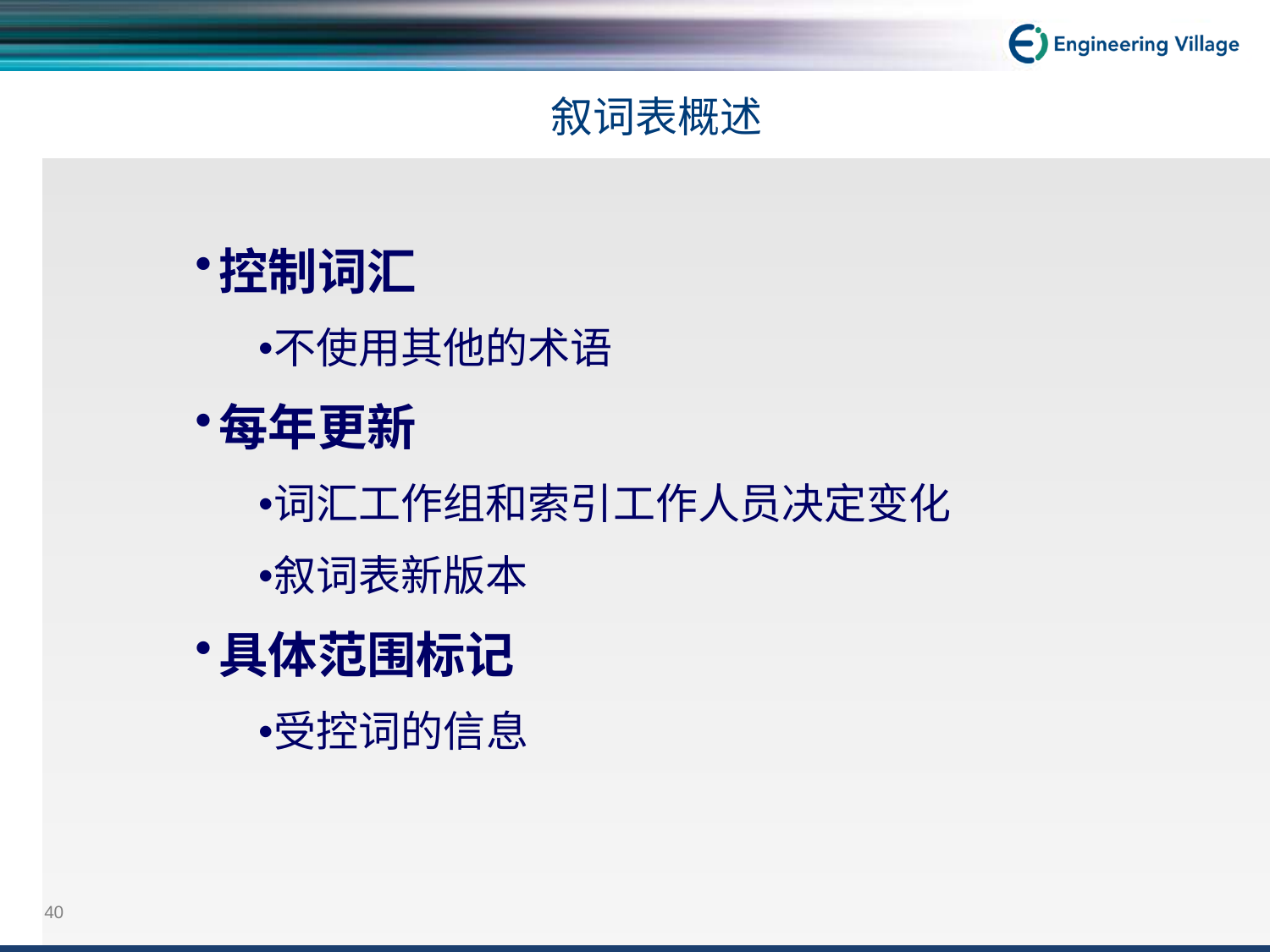

# 叙词表概述

控制词汇
不使用其他的术语
每年更新
词汇工作组和索引工作人员决定变化
叙词表新版本
具体范围标记
受控词的信息

40